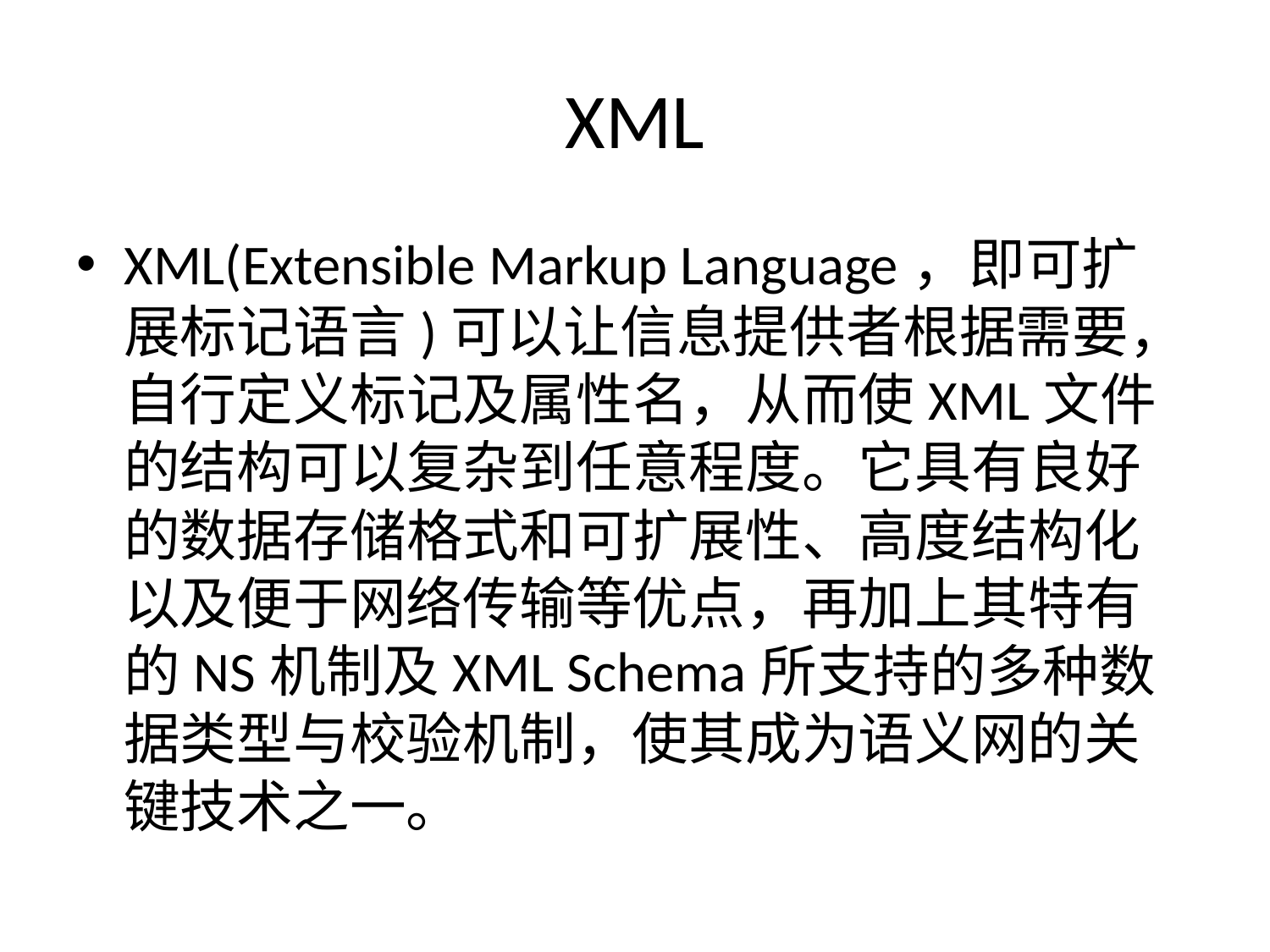

# XML
XML(Extensible Markup Language，即可扩展标记语言)可以让信息提供者根据需要，自行定义标记及属性名，从而使XML文件的结构可以复杂到任意程度。它具有良好的数据存储格式和可扩展性、高度结构化以及便于网络传输等优点，再加上其特有的NS机制及XML Schema所支持的多种数据类型与校验机制，使其成为语义网的关键技术之一。